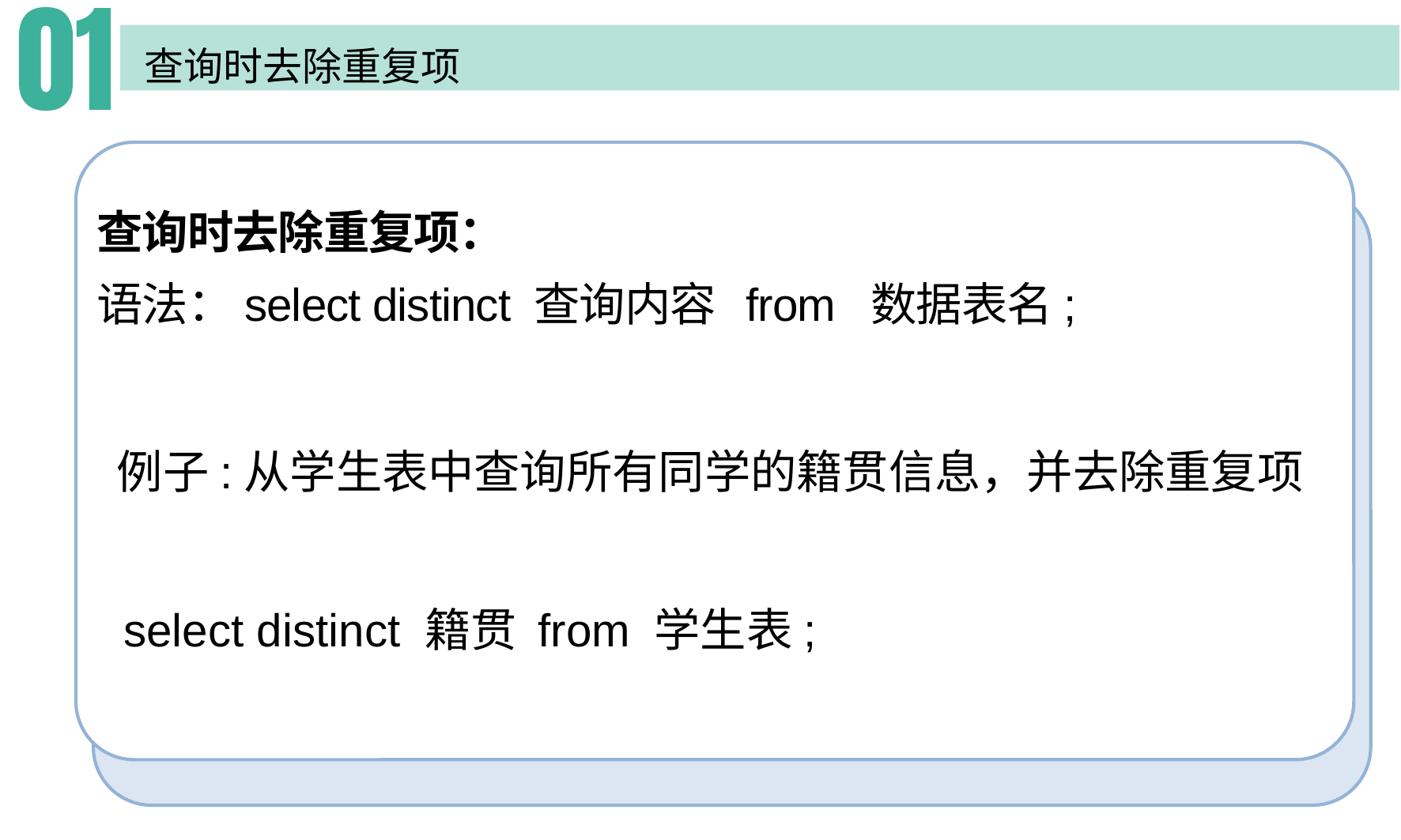

01

查询时去除重复项

查询时去除重复项：
语法：select distinct 查询内容  from  数据表名;
例子:从学生表中查询所有同学的籍贯信息，并去除重复项
select distinct 籍贯 from 学生表;